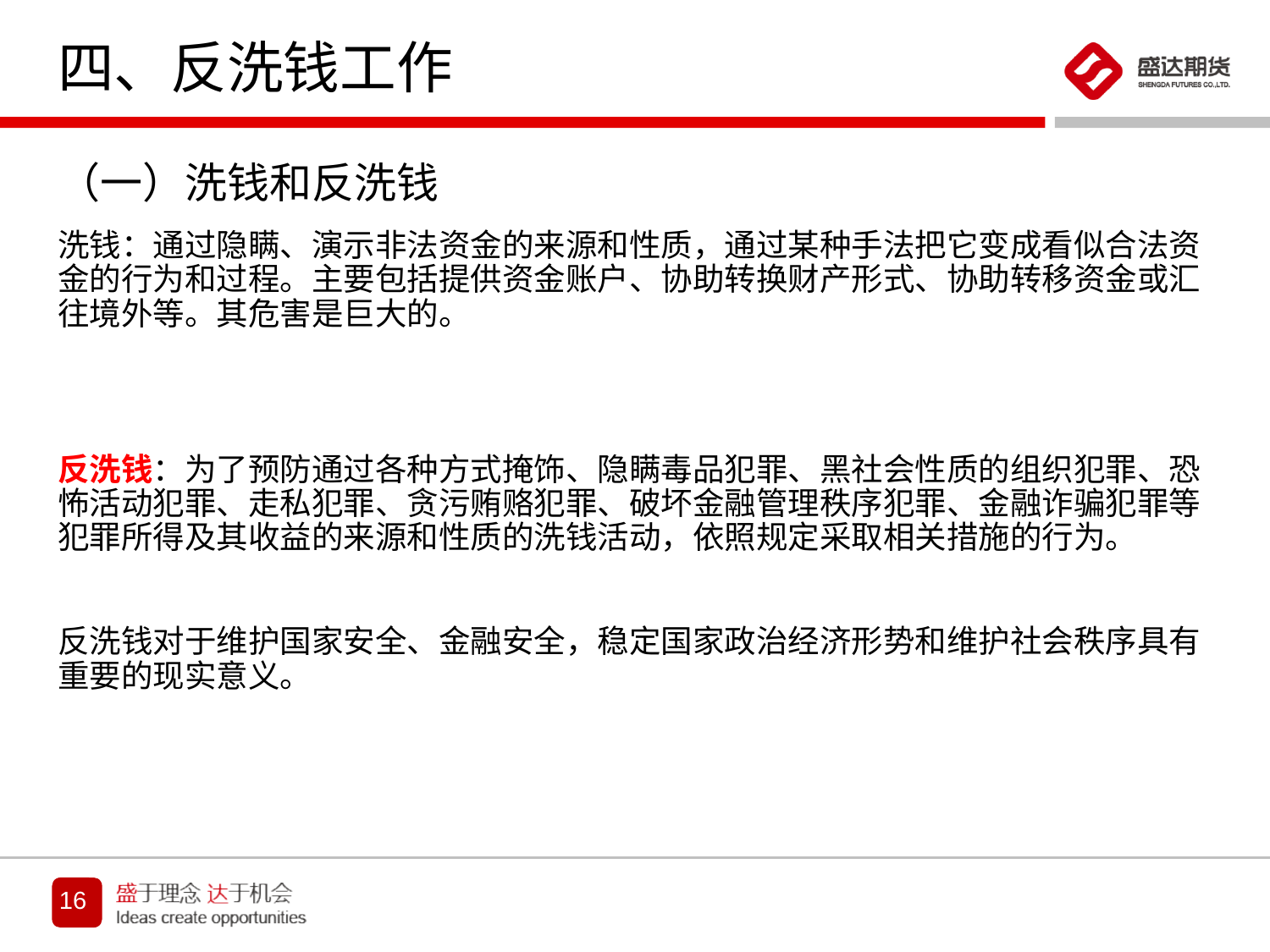

# 四、反洗钱工作
（一）洗钱和反洗钱
洗钱：通过隐瞒、演示非法资金的来源和性质，通过某种手法把它变成看似合法资金的行为和过程。主要包括提供资金账户、协助转换财产形式、协助转移资金或汇往境外等。其危害是巨大的。

反洗钱：为了预防通过各种方式掩饰、隐瞒毒品犯罪、黑社会性质的组织犯罪、恐怖活动犯罪、走私犯罪、贪污贿赂犯罪、破坏金融管理秩序犯罪、金融诈骗犯罪等犯罪所得及其收益的来源和性质的洗钱活动，依照规定采取相关措施的行为。

反洗钱对于维护国家安全、金融安全，稳定国家政治经济形势和维护社会秩序具有重要的现实意义。